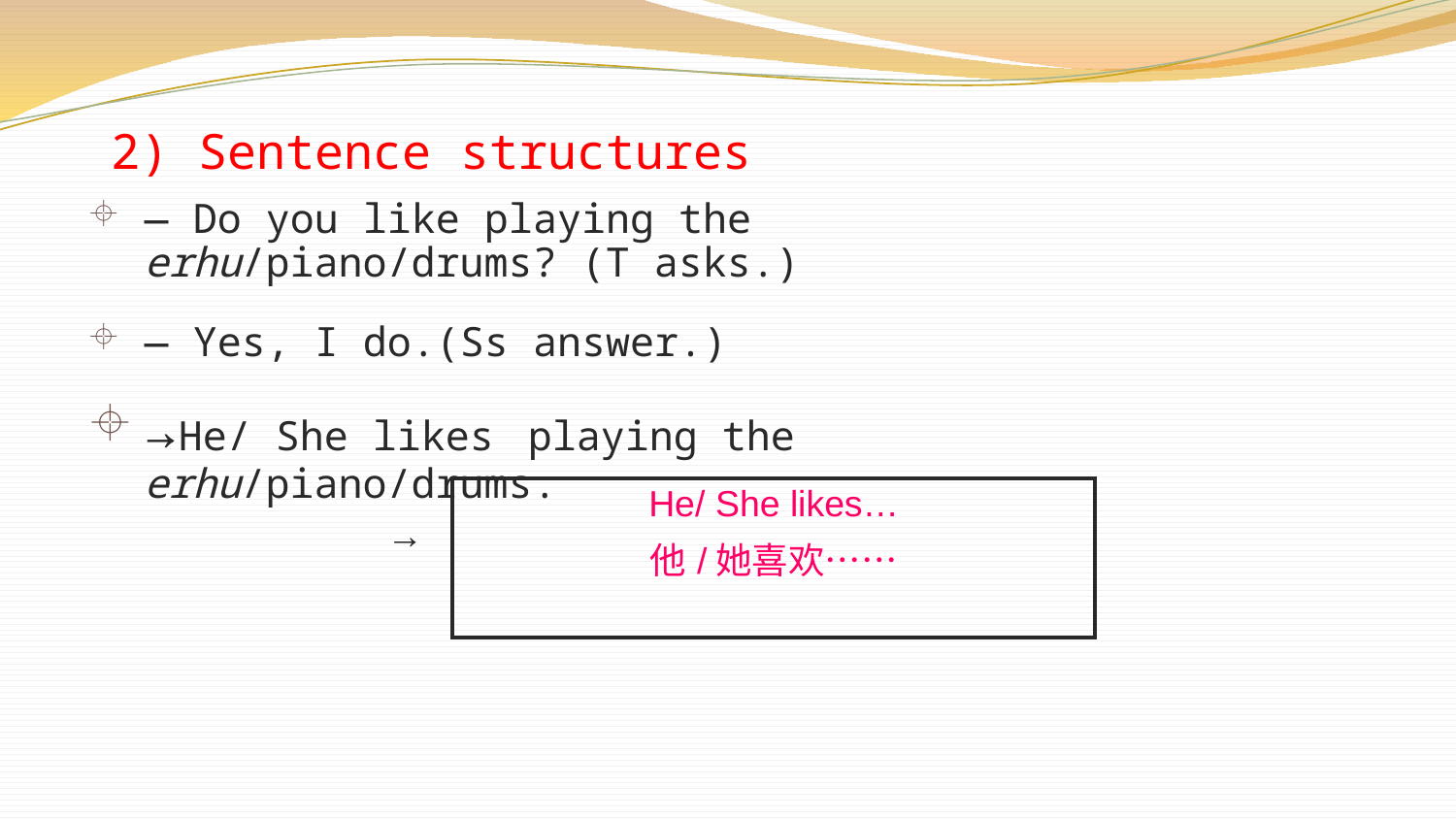

# 2) Sentence structures
— Do you like playing the erhu/piano/drums? (T asks.)
— Yes, I do.(Ss answer.)
→He/ She likes playing the erhu/piano/drums.

| He/ She likes… 他/她喜欢…… |
| --- |
→